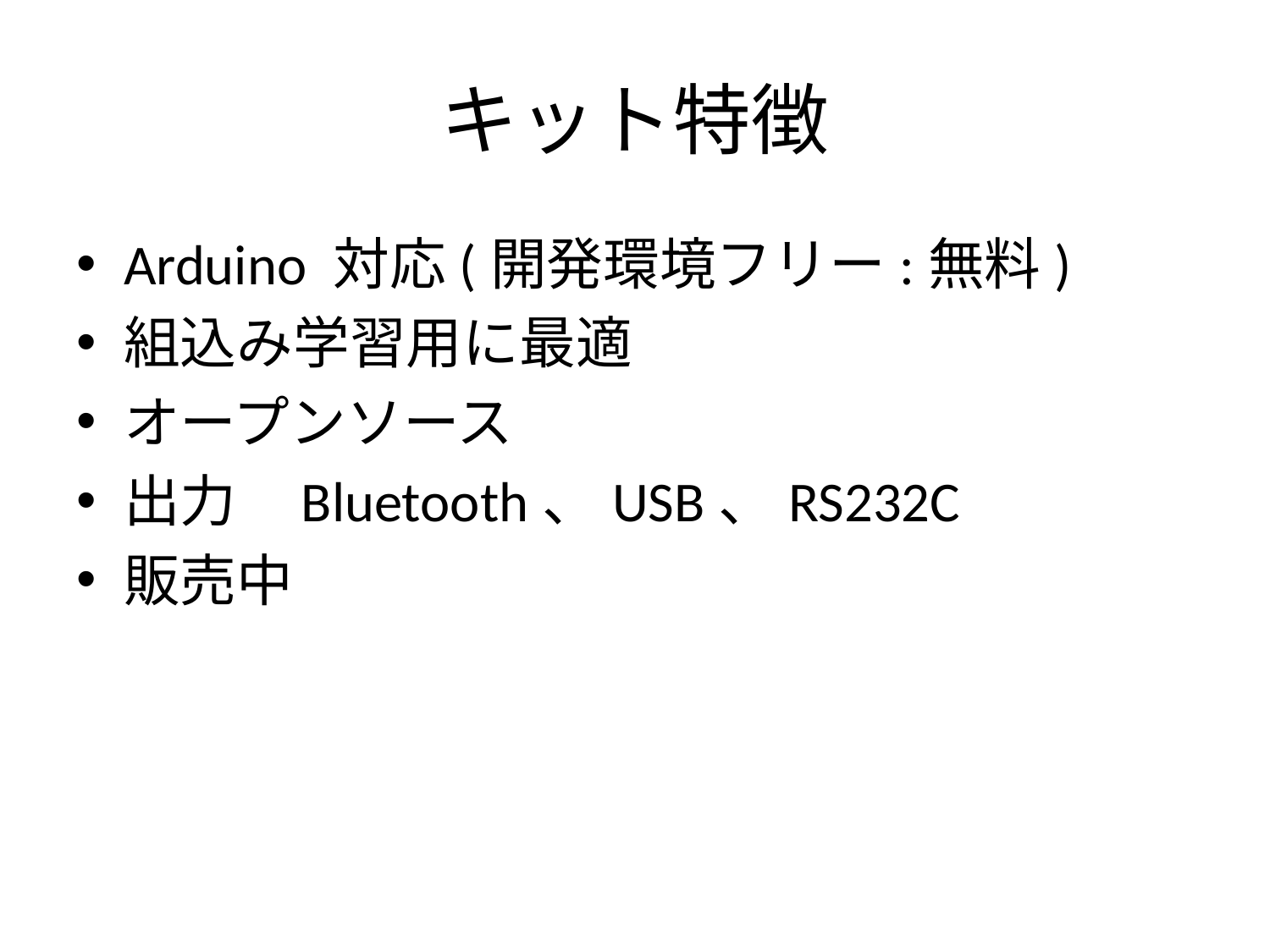

# キット特徴
Arduino 対応(開発環境フリー:無料)
組込み学習用に最適
オープンソース
出力    Bluetooth、USB、RS232C
販売中